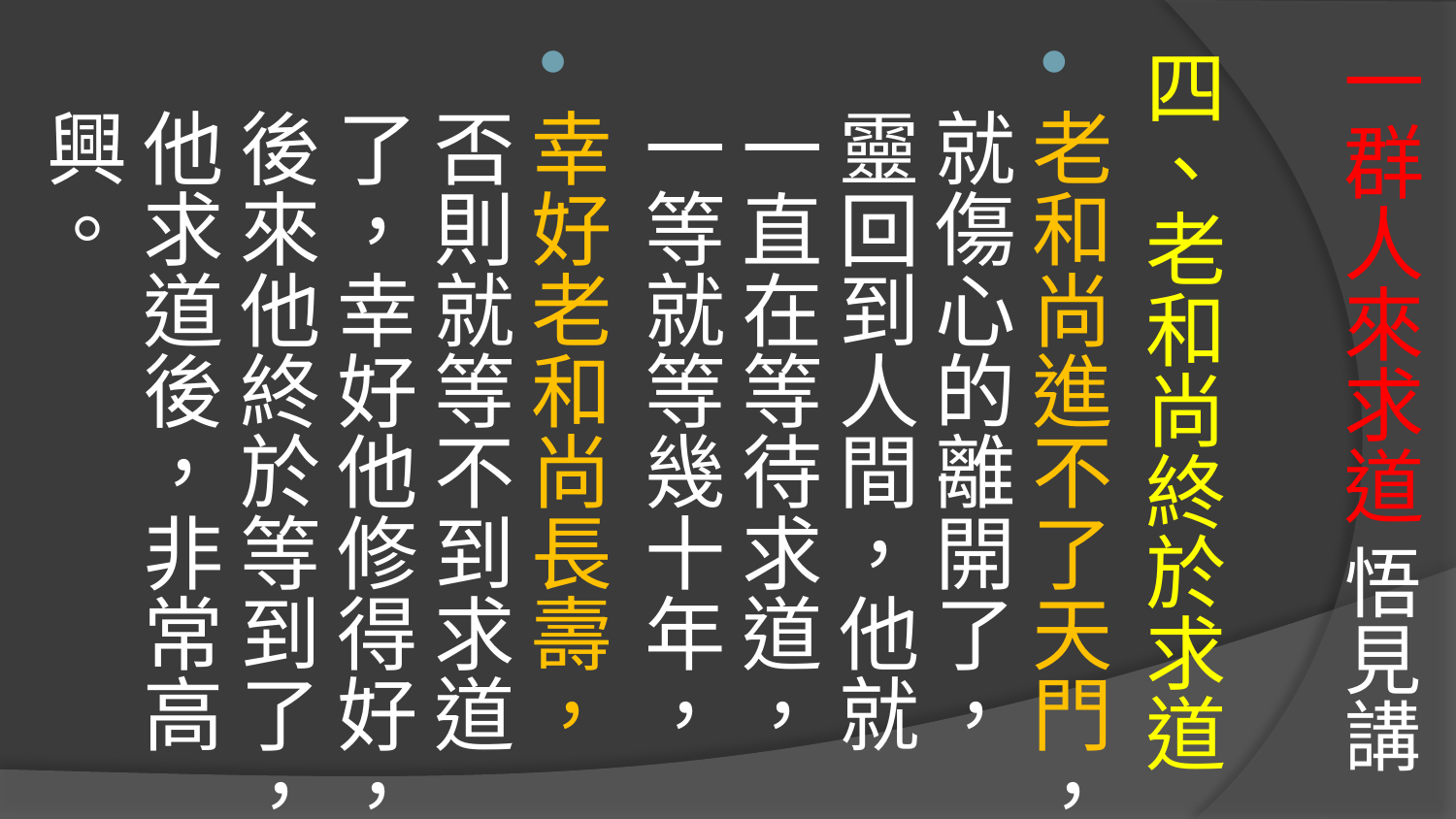

# 一群人來求道 悟見講
四、老和尚終於求道
老和尚進不了天門，就傷心的離開了，靈回到人間，他就一直在等待求道，一等就等幾十年，
幸好老和尚長壽，否則就等不到求道了，幸好他修得好，後來他終於等到了，他求道後，非常高興。